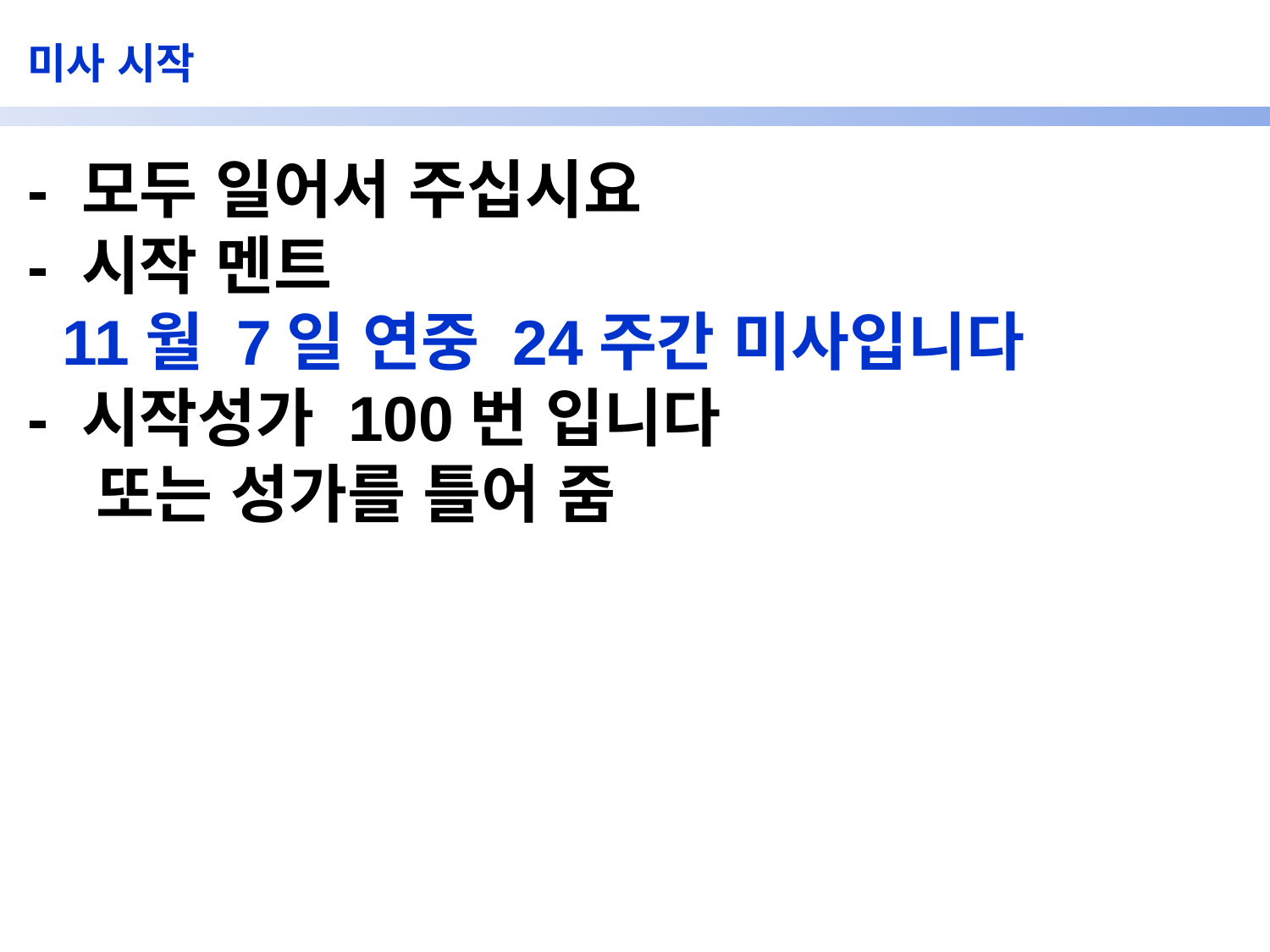

미사 시작

- 모두 일어서 주십시요
- 시작 멘트
  11월 7일 연중 24주간 미사입니다
- 시작성가 100번 입니다
   또는 성가를 틀어 줌